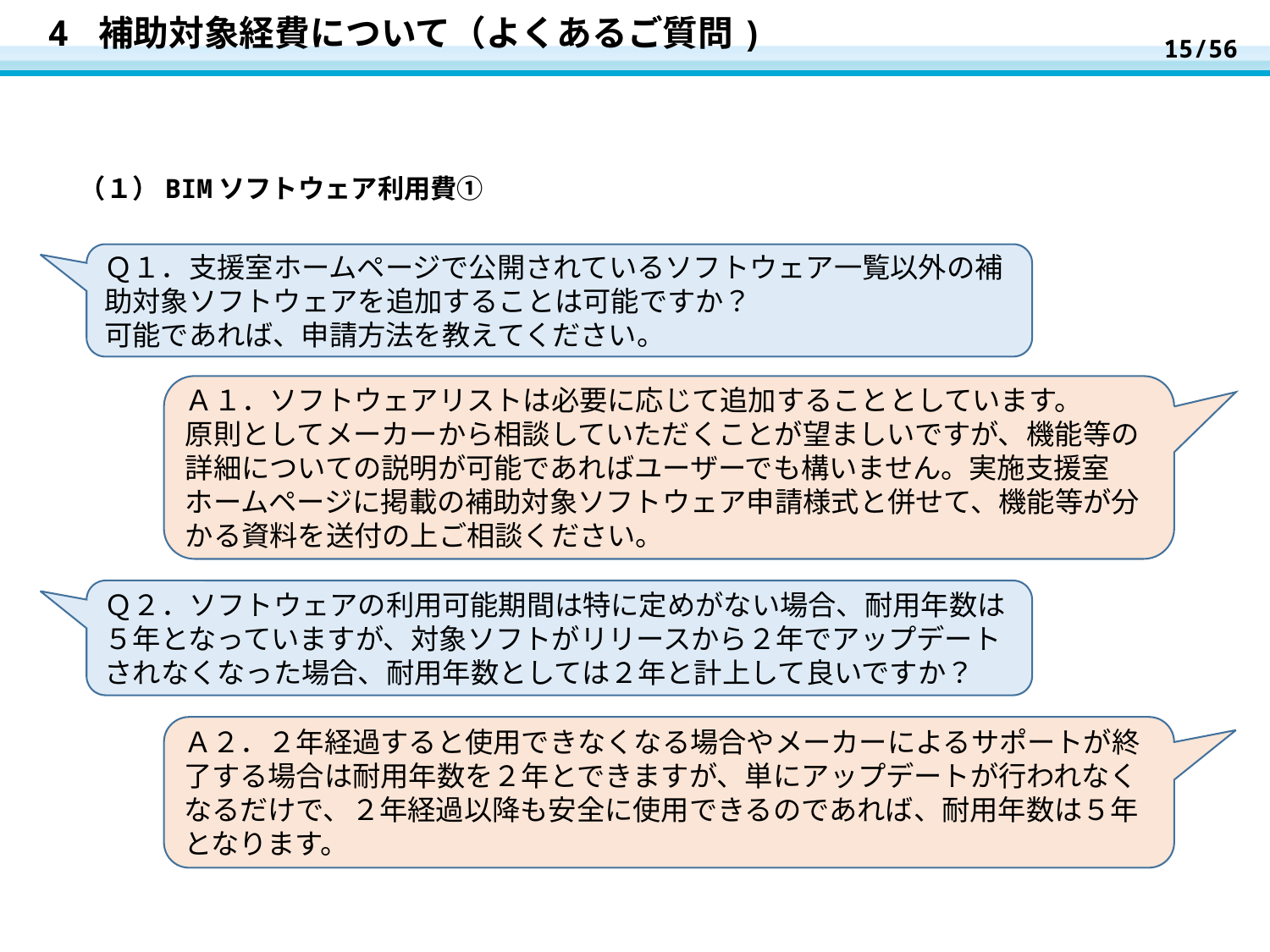

15/56
# 4 補助対象経費について（よくあるご質問)
（１）BIMソフトウェア利用費①
Ｑ１．支援室ホームページで公開されているソフトウェア一覧以外の補助対象ソフトウェアを追加することは可能ですか？
可能であれば、申請方法を教えてください。
Ａ１．ソフトウェアリストは必要に応じて追加することとしています。
原則としてメーカーから相談していただくことが望ましいですが、機能等の詳細についての説明が可能であればユーザーでも構いません。実施支援室ホームページに掲載の補助対象ソフトウェア申請様式と併せて、機能等が分かる資料を送付の上ご相談ください。
Ｑ２．ソフトウェアの利用可能期間は特に定めがない場合、耐用年数は５年となっていますが、対象ソフトがリリースから２年でアップデートされなくなった場合、耐用年数としては２年と計上して良いですか？
Ａ２．２年経過すると使用できなくなる場合やメーカーによるサポートが終了する場合は耐用年数を２年とできますが、単にアップデートが行われなくなるだけで、２年経過以降も安全に使用できるのであれば、耐用年数は５年となります。